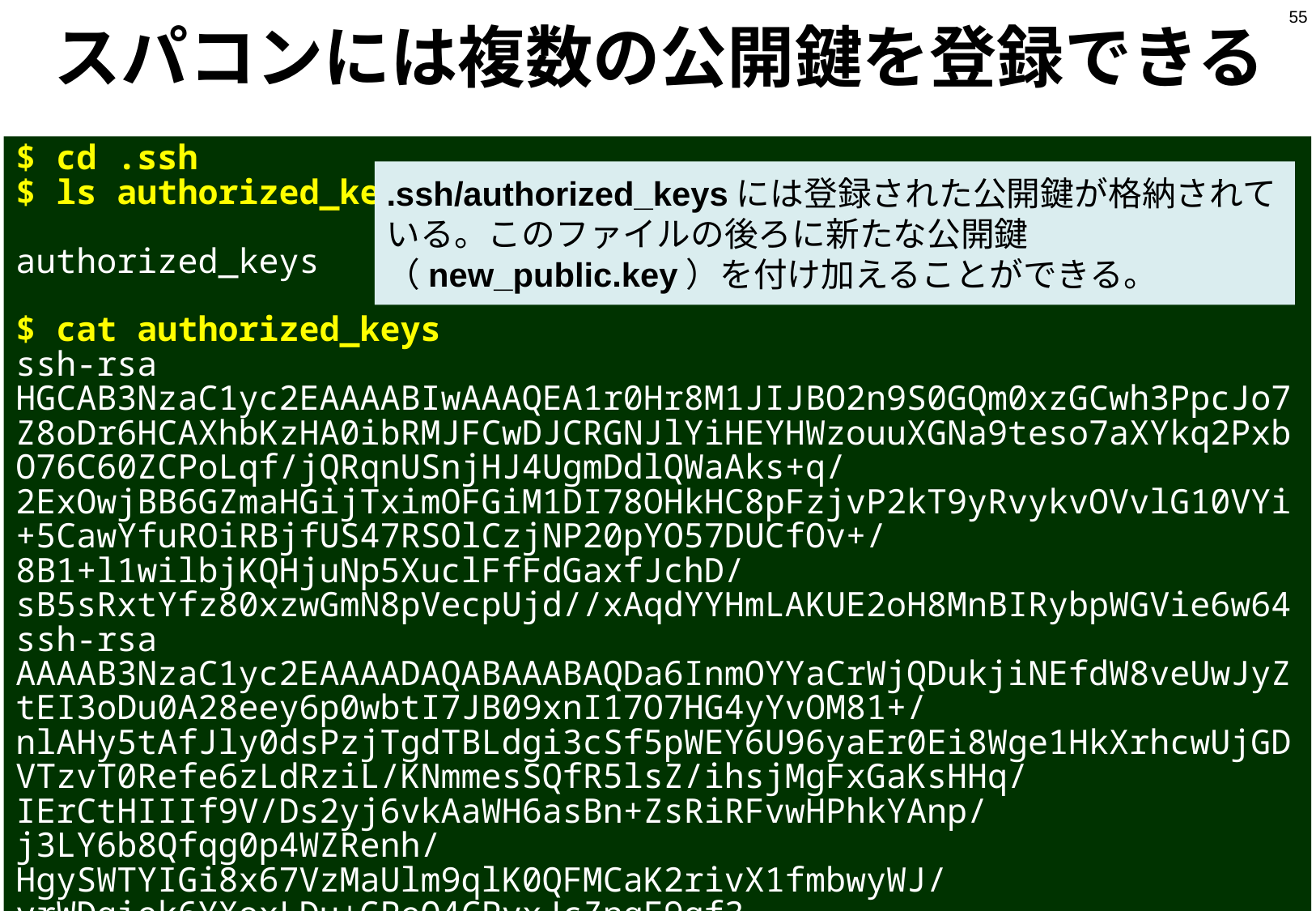

55
# スパコンには複数の公開鍵を登録できる
$ cd .ssh
$ ls authorized_keys

authorized_keys

$ cat authorized_keys
ssh-rsa HGCAB3NzaC1yc2EAAAABIwAAAQEA1r0Hr8M1JIJBO2n9S0GQm0xzGCwh3PpcJo7Z8oDr6HCAXhbKzHA0ibRMJFCwDJCRGNJlYiHEYHWzouuXGNa9teso7aXYkq2PxbO76C60ZCPoLqf/jQRqnUSnjHJ4UgmDdlQWaAks+q/2ExOwjBB6GZmaHGijTximOFGiM1DI78OHkHC8pFzjvP2kT9yRvykvOVvlG10VYi+5CawYfuROiRBjfUS47RSOlCzjNP20pYO57DUCfOv+/8B1+l1wilbjKQHjuNp5XuclFfFdGaxfJchD/sB5sRxtYfz80xzwGmN8pVecpUjd//xAqdYYHmLAKUE2oH8MnBIRybpWGVie6w64
ssh-rsa AAAAB3NzaC1yc2EAAAADAQABAAABAQDa6InmOYYaCrWjQDukjiNEfdW8veUwJyZtEI3oDu0A28eey6p0wbtI7JB09xnI17O7HG4yYvOM81+/nlAHy5tAfJly0dsPzjTgdTBLdgi3cSf5pWEY6U96yaEr0Ei8Wge1HkXrhcwUjGDVTzvT0Refe6zLdRziL/KNmmesSQfR5lsZ/ihsjMgFxGaKsHHq/IErCtHIIIf9V/Ds2yj6vkAaWH6asBn+ZsRiRFvwHPhkYAnp/j3LY6b8Qfqg0p4WZRenh/HgySWTYIGi8x67VzMaUlm9qlK0QFMCaK2rivX1fmbwyWJ/vrWDqiek6YXoxLDu+GPeQ4CPvxJcZnqF9gf3

$ cp authorized_keys tmp
$ cat tmp new_public.key > authorized_keys
.ssh/authorized_keysには登録された公開鍵が格納されている。このファイルの後ろに新たな公開鍵（new_public.key）を付け加えることができる。